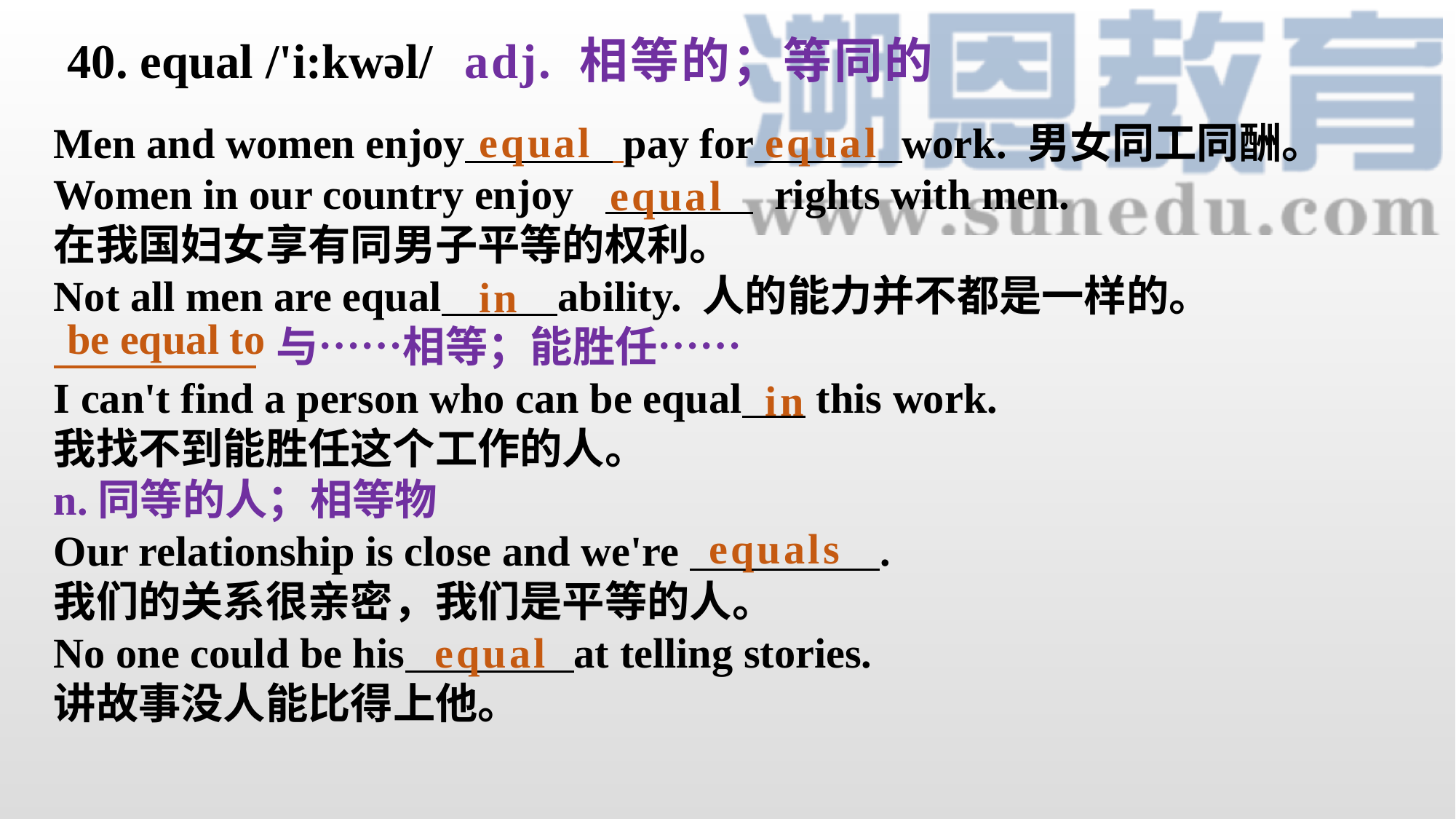

40. equal /'i:kwəl/
adj. 相等的；等同的
Men and women enjoy               pay for              work. 男女同工同酬。
Women in our country enjoy                   rights with men.
在我国妇女享有同男子平等的权利。
Not all men are equal           ability. 人的能力并不都是一样的。
                      与……相等；能胜任……
I can't find a person who can be equal       this work.
我找不到能胜任这个工作的人。
n.同等的人；相等物
Our relationship is close and we're                   .
我们的关系很亲密，我们是平等的人。
No one could be his                at telling stories.
讲故事没人能比得上他。
equal
equal
equal
in
be equal to
in
equals
equal